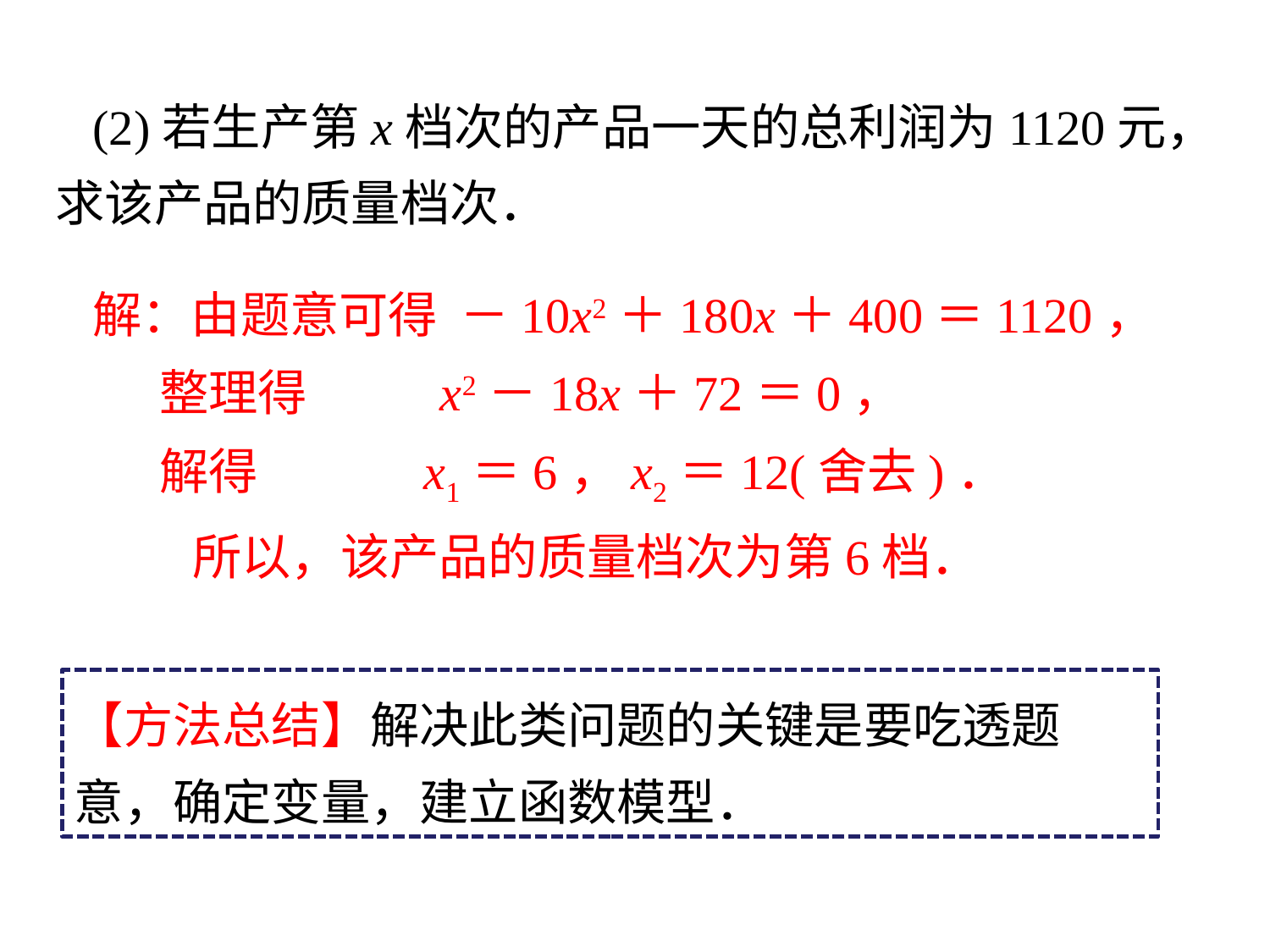

(2)若生产第x档次的产品一天的总利润为1120元，求该产品的质量档次．
解：由题意可得  －10x2＋180x＋400＝1120，
     整理得           x2－18x＋72＝0，
     解得              x1＝6，x2＝12(舍去)．
        所以，该产品的质量档次为第6档．
【方法总结】解决此类问题的关键是要吃透题意，确定变量，建立函数模型．